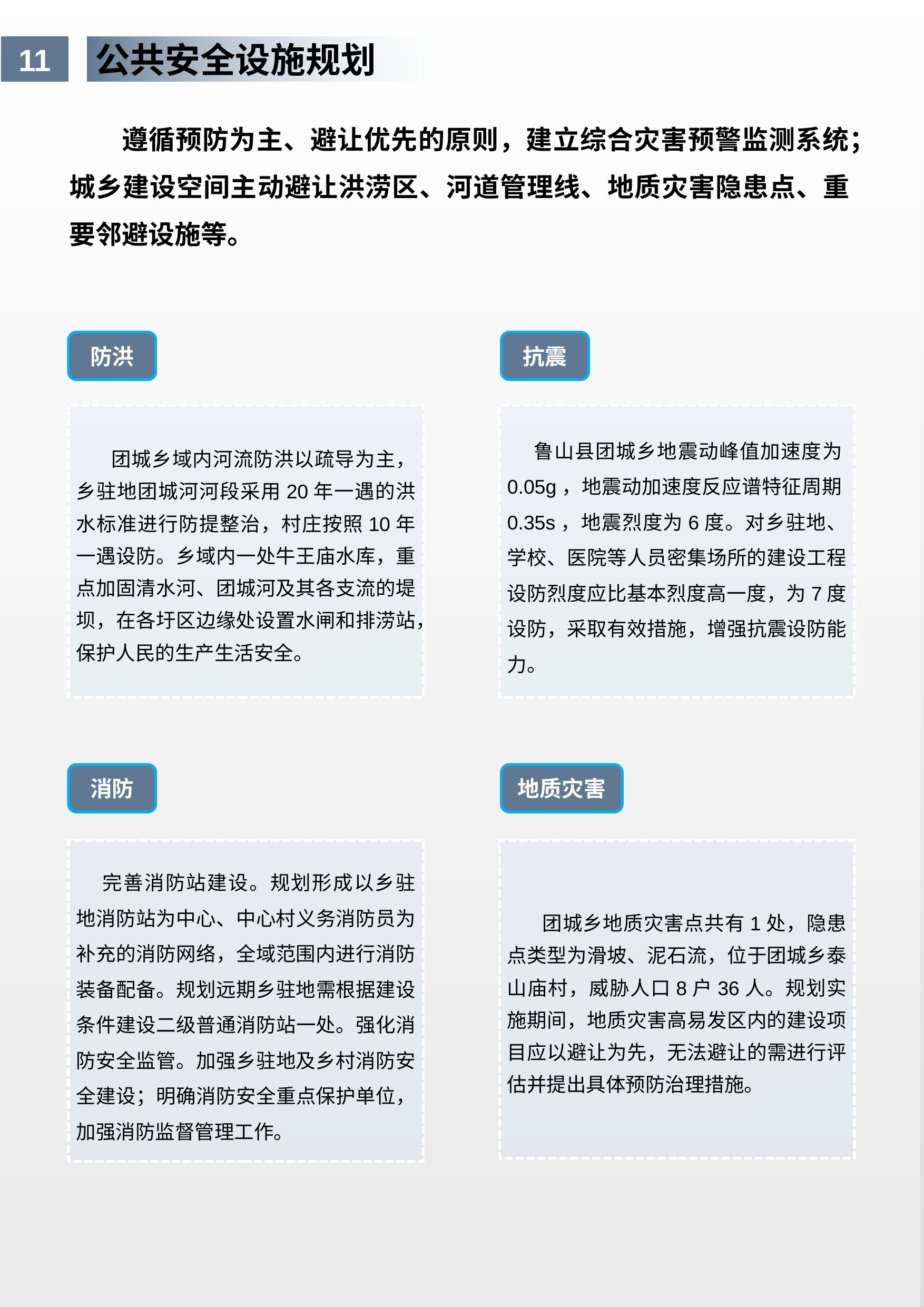

11
公共安全设施规划
遵循预防为主、避让优先的原则，建立综合灾害预警监测系统；城乡建设空间主动避让洪涝区、河道管理线、地质灾害隐患点、重要邻避设施等。
防洪
抗震
团城乡域内河流防洪以疏导为主，乡驻地团城河河段采用20年一遇的洪水标准进行防提整治，村庄按照10年一遇设防。乡域内一处牛王庙水库，重点加固清水河、团城河及其各支流的堤坝，在各圩区边缘处设置水闸和排涝站，保护人民的生产生活安全。
鲁山县团城乡地震动峰值加速度为0.05g，地震动加速度反应谱特征周期0.35s，地震烈度为6度。对乡驻地、学校、医院等人员密集场所的建设工程设防烈度应比基本烈度高一度，为7度设防，采取有效措施，增强抗震设防能力。
消防
地质灾害
完善消防站建设。规划形成以乡驻地消防站为中心、中心村义务消防员为补充的消防网络，全域范围内进行消防装备配备。规划远期乡驻地需根据建设条件建设二级普通消防站一处。强化消防安全监管。加强乡驻地及乡村消防安全建设；明确消防安全重点保护单位，加强消防监督管理工作。
团城乡地质灾害点共有1处，隐患点类型为滑坡、泥石流，位于团城乡泰山庙村，威胁人口8户36人。规划实施期间，地质灾害高易发区内的建设项目应以避让为先，无法避让的需进行评估并提出具体预防治理措施。